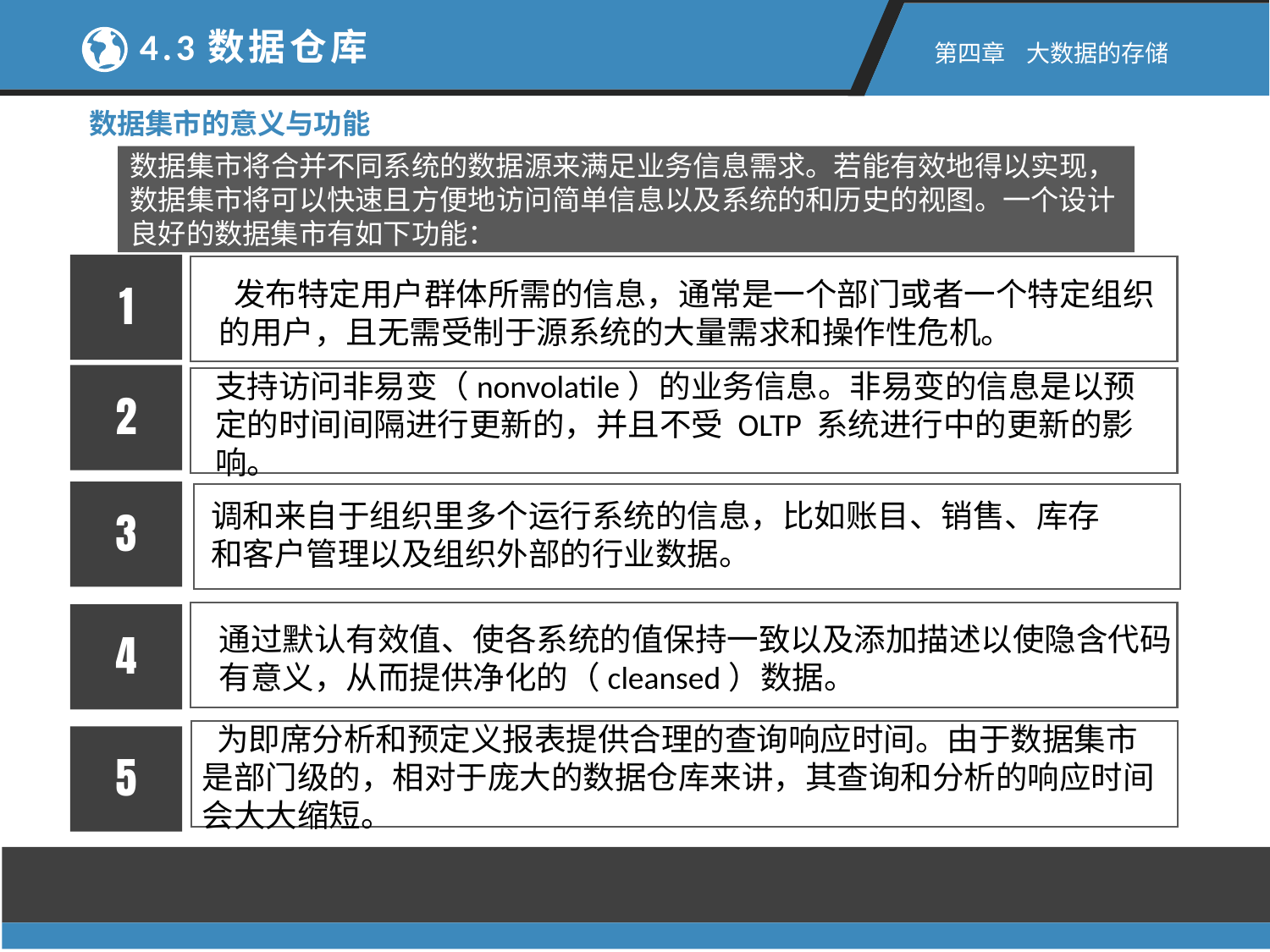

4.3数据仓库

第四章    大数据的存储
数据集市的意义与功能
数据集市将合并不同系统的数据源来满足业务信息需求。若能有效地得以实现，数据集市将可以快速且方便地访问简单信息以及系统的和历史的视图。一个设计良好的数据集市有如下功能：
1

 发布特定用户群体所需的信息，通常是一个部门或者一个特定组织的用户，且无需受制于源系统的大量需求和操作性危机。
支持访问非易变（nonvolatile）的业务信息。非易变的信息是以预定的时间间隔进行更新的，并且不受 OLTP 系统进行中的更新的影响。
2

3

调和来自于组织里多个运行系统的信息，比如账目、销售、库存和客户管理以及组织外部的行业数据。

4
通过默认有效值、使各系统的值保持一致以及添加描述以使隐含代码有意义，从而提供净化的（cleansed）数据。
 为即席分析和预定义报表提供合理的查询响应时间。由于数据集市是部门级的，相对于庞大的数据仓库来讲，其查询和分析的响应时间会大大缩短。

5